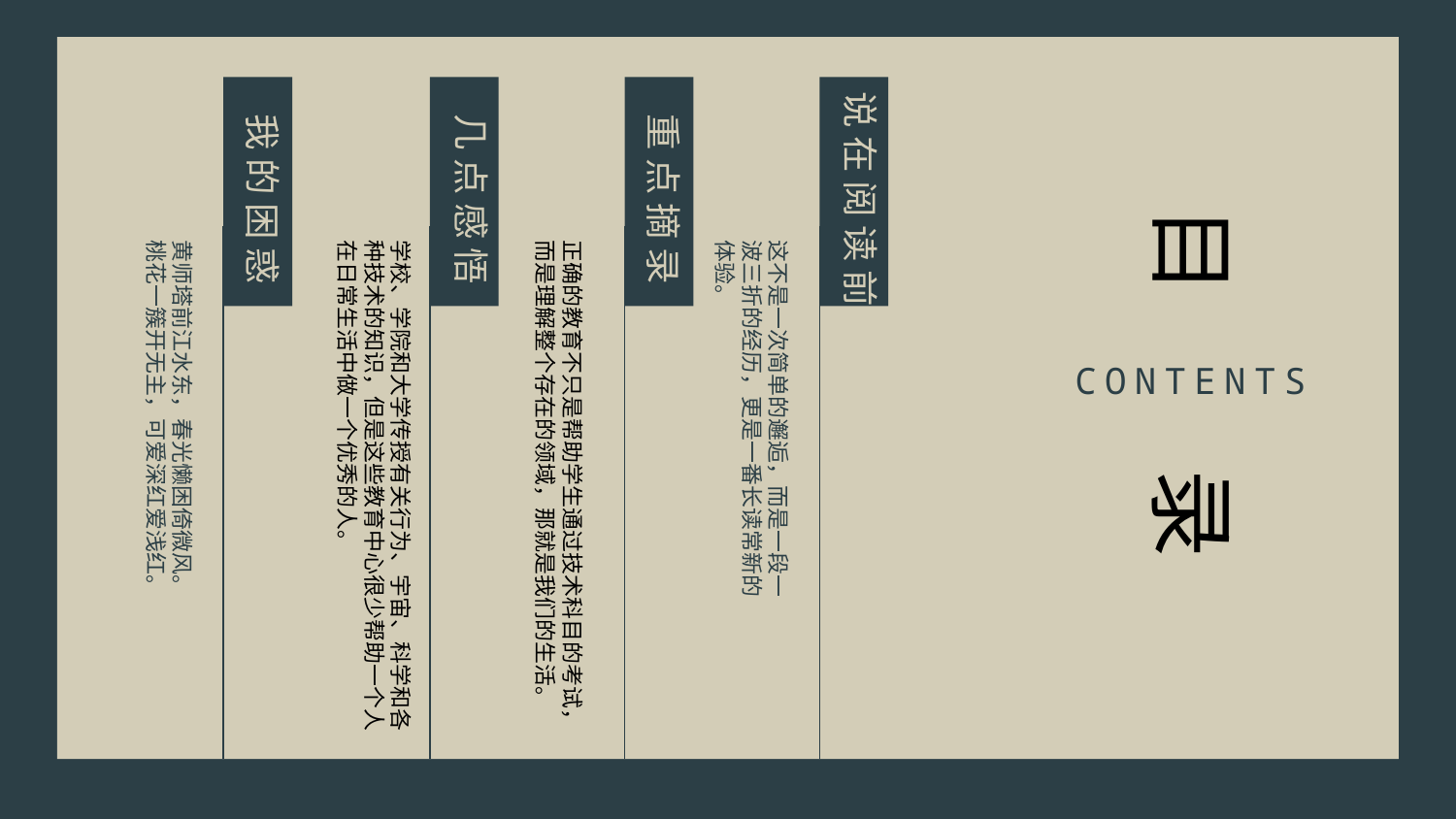

说在阅读前
我的困惑
几点感悟
重点摘录
目
黄师塔前江水东，春光懒困倚微风。
桃花一簇开无主，可爱深红爱浅红。
学校、学院和大学传授有关行为、宇宙、科学和各种技术的知识，但是这些教育中心很少帮助一个人在日常生活中做一个优秀的人。
正确的教育不只是帮助学生通过技术科目的考试，而是理解整个存在的领域，那就是我们的生活。
这不是一次简单的邂逅，而是一段一波三折的经历，更是一番长读常新的体验。
CONTENTS
录